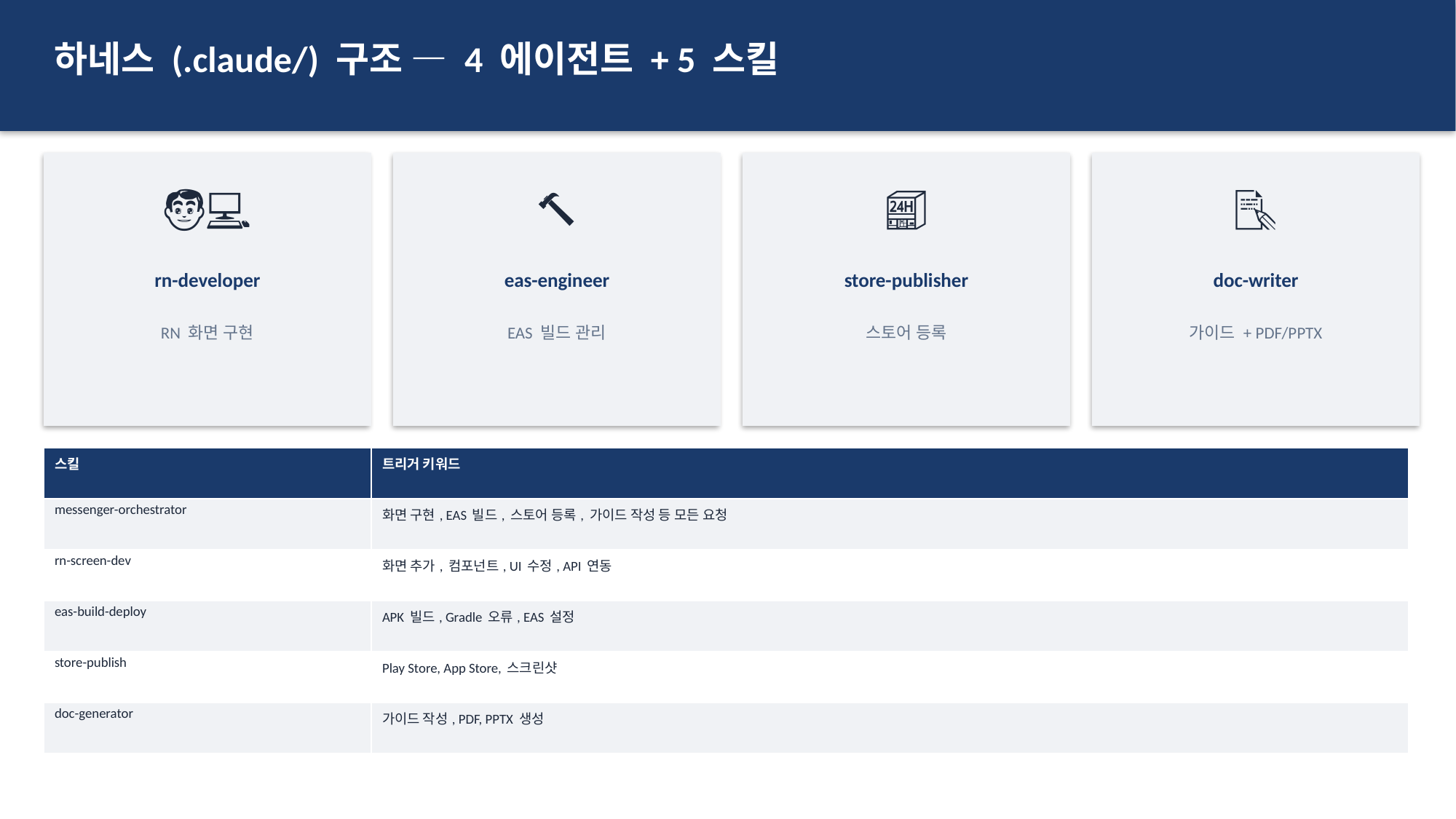

하네스 (.claude/) 구조 — 4 에이전트 + 5 스킬

👨‍💻
🔨
🏪
📝
rn-developer
eas-engineer
store-publisher
doc-writer
RN 화면 구현
EAS 빌드 관리
스토어 등록
가이드 + PDF/PPTX
| 스킬 | 트리거 키워드 |
| --- | --- |
| messenger-orchestrator | 화면 구현, EAS 빌드, 스토어 등록, 가이드 작성 등 모든 요청 |
| rn-screen-dev | 화면 추가, 컴포넌트, UI 수정, API 연동 |
| eas-build-deploy | APK 빌드, Gradle 오류, EAS 설정 |
| store-publish | Play Store, App Store, 스크린샷 |
| doc-generator | 가이드 작성, PDF, PPTX 생성 |